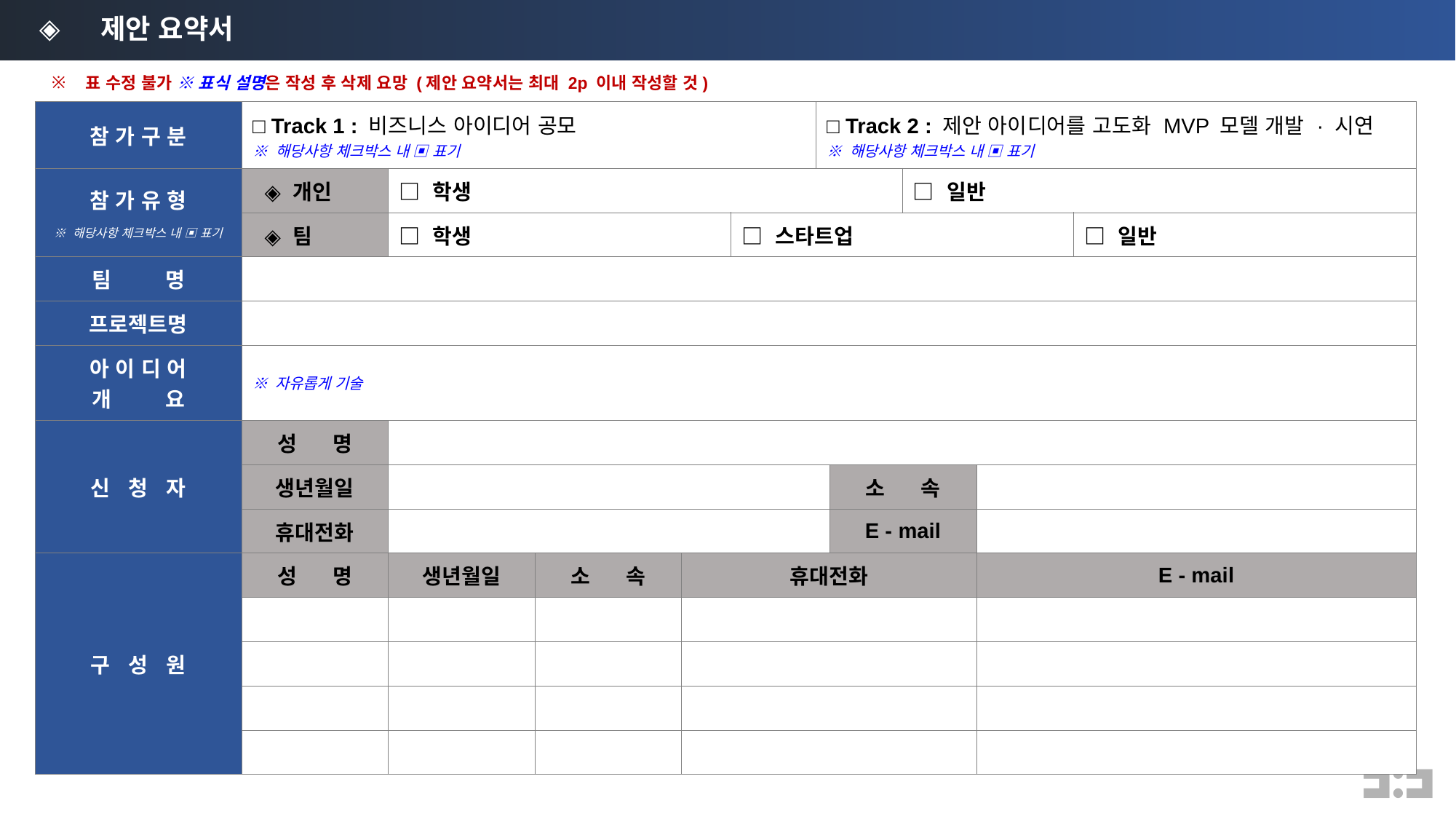

제안 요약서
표 수정 불가 ※ 표식 설명은 작성 후 삭제 요망 (제안 요약서는 최대 2p 이내 작성할 것)
| 참 가 구 분 | □ Track 1 : 비즈니스 아이디어 공모 ※ 해당사항 체크박스 내 ▣ 표기 |  |  |  |  | □ Track 2 : 제안 아이디어를 고도화 MVP 모델 개발 · 시연 ※ 해당사항 체크박스 내 ▣ 표기 |  |  |  |  |
| --- | --- | --- | --- | --- | --- | --- | --- | --- | --- | --- |
| 참 가 유 형 ※ 해당사항 체크박스 내 ▣ 표기 | ◈ 개인 | □ 학생 |  |  |  |  |  | □ 일반 |  |  |
|  | ◈ 팀 | □ 학생 |  |  | □ 스타트업 |  |  |  |  | □ 일반 |
| 팀 명 |  |  |  |  |  |  |  |  |  |  |
| 프로젝트명 |  |  |  |  |  |  |  |  |  |  |
| 아 이 디 어 개 요 | ※ 자유롭게 기술 |  |  |  |  |  |  |  |  |  |
| 신 청 자 | 성 명 |  |  |  |  |  |  |  |  |  |
|  | 생년월일 |  |  |  |  |  | 소 속 |  |  |  |
|  | 휴대전화 |  |  |  |  |  | E - mail |  |  |  |
| 구 성 원 | 성 명 | 생년월일 | 소 속 | 휴대전화 |  |  |  |  | E - mail |  |
|  |  |  |  |  |  |  |  |  |  |  |
|  |  |  |  |  |  |  |  |  |  |  |
|  |  |  |  |  |  |  |  |  |  |  |
|  |  |  |  |  |  |  |  |  |  |  |